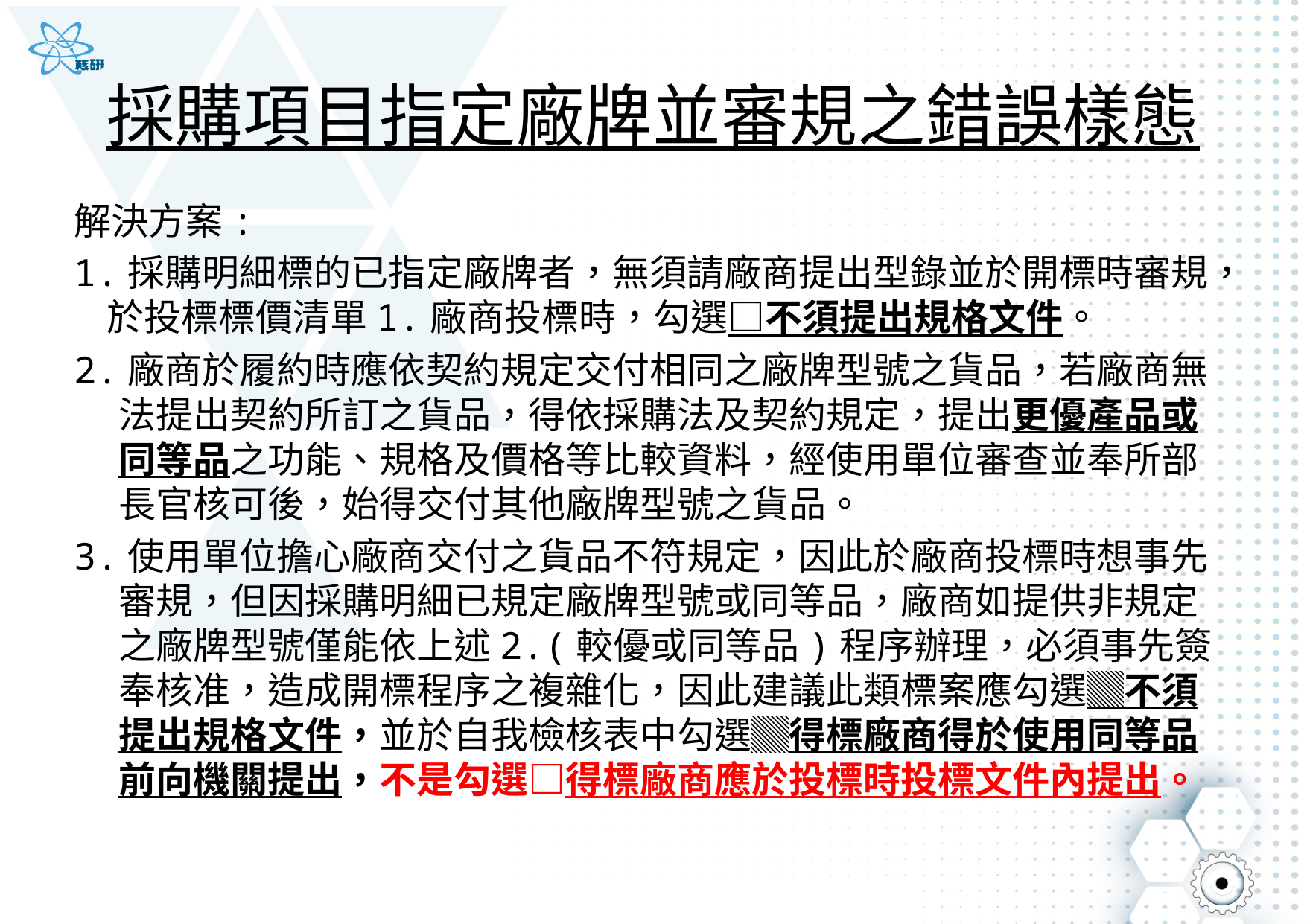

# 採購項目指定廠牌並審規之錯誤樣態
解決方案:
1.採購明細標的已指定廠牌者，無須請廠商提出型錄並於開標時審規，於投標標價清單1.廠商投標時，勾選□不須提出規格文件。
2.廠商於履約時應依契約規定交付相同之廠牌型號之貨品，若廠商無法提出契約所訂之貨品，得依採購法及契約規定，提出更優產品或同等品之功能、規格及價格等比較資料，經使用單位審查並奉所部長官核可後，始得交付其他廠牌型號之貨品。
3.使用單位擔心廠商交付之貨品不符規定，因此於廠商投標時想事先審規，但因採購明細已規定廠牌型號或同等品，廠商如提供非規定之廠牌型號僅能依上述2.(較優或同等品)程序辦理，必須事先簽奉核准，造成開標程序之複雜化，因此建議此類標案應勾選▓不須提出規格文件，並於自我檢核表中勾選▓得標廠商得於使用同等品前向機關提出，不是勾選□得標廠商應於投標時投標文件內提出。